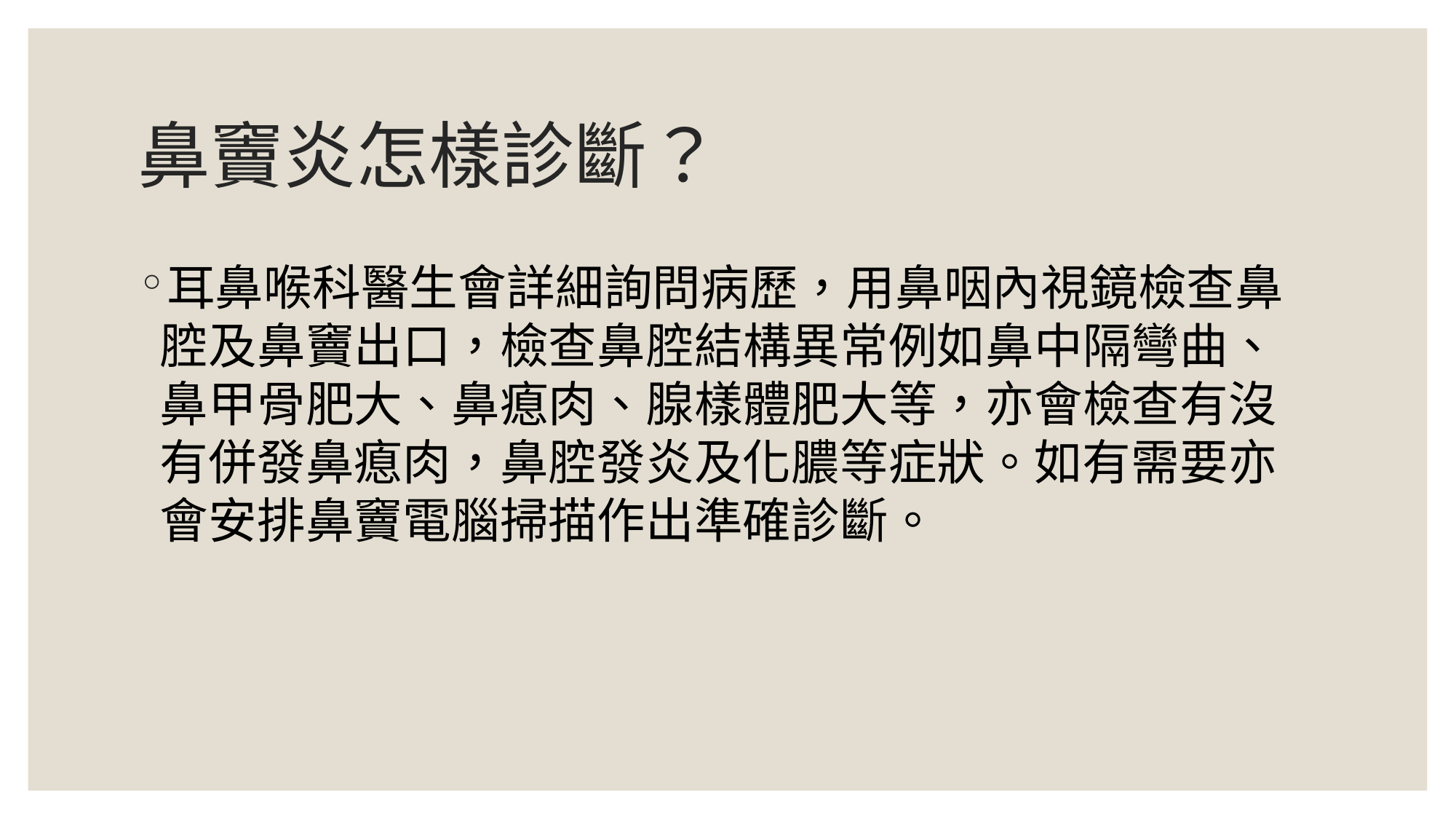

# 鼻竇炎怎樣診斷？
耳鼻喉科醫生會詳細詢問病歷，用鼻咽內視鏡檢查鼻腔及鼻竇出口，檢查鼻腔結構異常例如鼻中隔彎曲、鼻甲骨肥大、鼻瘜肉、腺樣體肥大等，亦會檢查有沒有併發鼻瘜肉，鼻腔發炎及化膿等症狀。如有需要亦會安排鼻竇電腦掃描作出準確診斷。